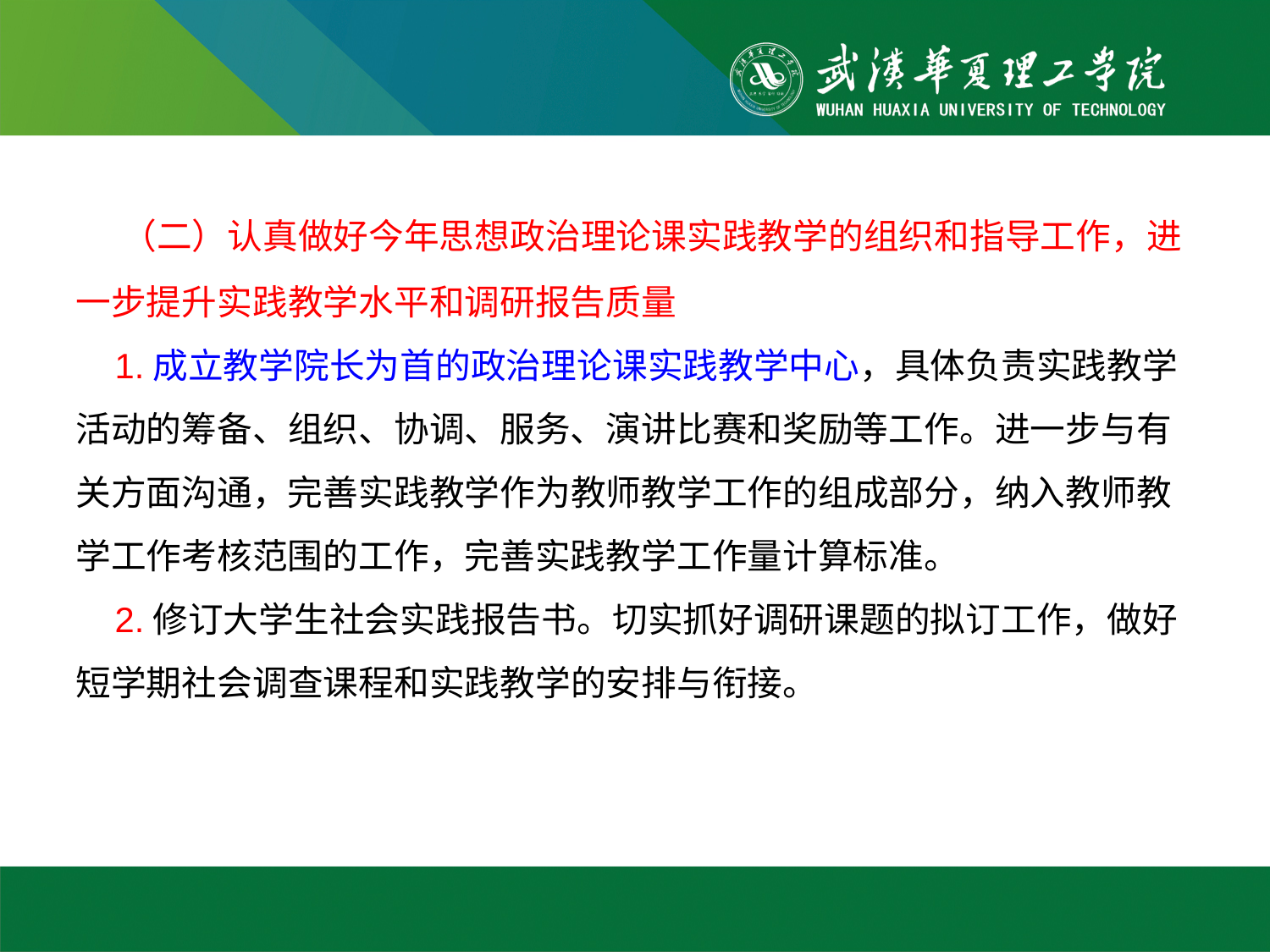

（二）认真做好今年思想政治理论课实践教学的组织和指导工作，进一步提升实践教学水平和调研报告质量
    1.成立教学院长为首的政治理论课实践教学中心，具体负责实践教学活动的筹备、组织、协调、服务、演讲比赛和奖励等工作。进一步与有关方面沟通，完善实践教学作为教师教学工作的组成部分，纳入教师教学工作考核范围的工作，完善实践教学工作量计算标准。
    2.修订大学生社会实践报告书。切实抓好调研课题的拟订工作，做好短学期社会调查课程和实践教学的安排与衔接。